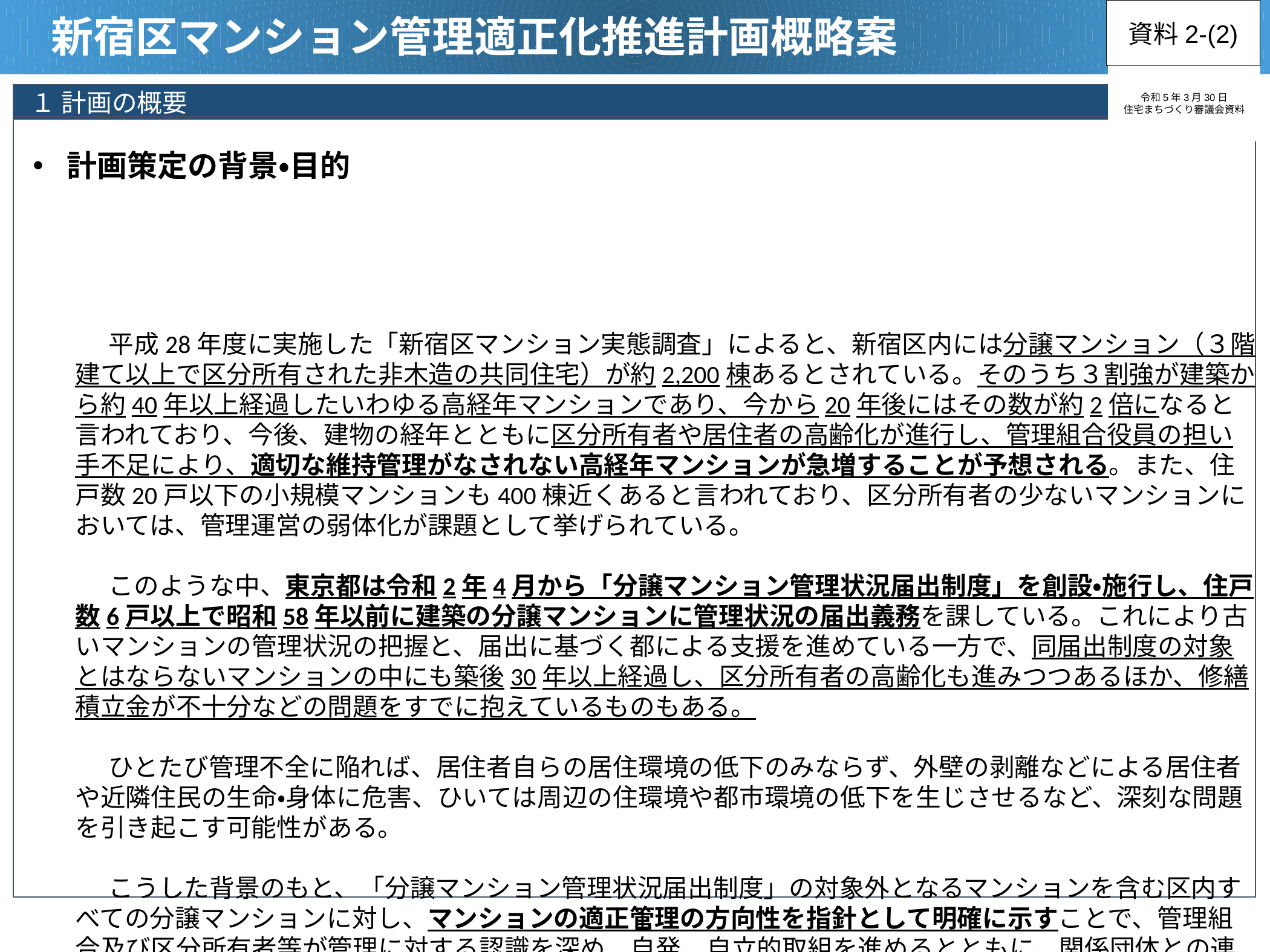

資料2-(2)
　新宿区マンション管理適正化推進計画概略案
令和5年3月30日
住宅まちづくり審議会資料
  １ 計画の概要

計画策定の背景・目的
　　　平成28年度に実施した「新宿区マンション実態調査」によると、新宿区内には分譲マンション（３階建て以上で区分所有された非木造の共同住宅）が約2,200棟あるとされている。そのうち３割強が建築から約40年以上経過したいわゆる高経年マンションであり、今から20年後にはその数が約2倍になると言われており、今後、建物の経年とともに区分所有者や居住者の高齢化が進行し、管理組合役員の担い手不足により、適切な維持管理がなされない高経年マンションが急増することが予想される。また、住戸数20戸以下の小規模マンションも400棟近くあると言われており、区分所有者の少ないマンションにおいては、管理運営の弱体化が課題として挙げられている。

　　　このような中、東京都は令和2年4月から「分譲マンション管理状況届出制度」を創設・施行し、住戸数6戸以上で昭和58年以前に建築の分譲マンションに管理状況の届出義務を課している。これにより古いマンションの管理状況の把握と、届出に基づく都による支援を進めている一方で、同届出制度の対象とはならないマンションの中にも築後30年以上経過し、区分所有者の高齢化も進みつつあるほか、修繕積立金が不十分などの問題をすでに抱えているものもある。

　　　ひとたび管理不全に陥れば、居住者自らの居住環境の低下のみならず、外壁の剥離などによる居住者や近隣住民の生命・身体に危害、ひいては周辺の住環境や都市環境の低下を生じさせるなど、深刻な問題を引き起こす可能性がある。

　　　こうした背景のもと、「分譲マンション管理状況届出制度」の対象外となるマンションを含む区内すべての分譲マンションに対し、マンションの適正管理の方向性を指針として明確に示すことで、管理組合及び区分所有者等が管理に対する認識を深め、自発、自立的取組を進めるとともに、関係団体との連携のもと、区がより積極的かつ計画的に取組を実施することを目的として、「新宿区マンション管理適正化推進計画」を策定する。
１